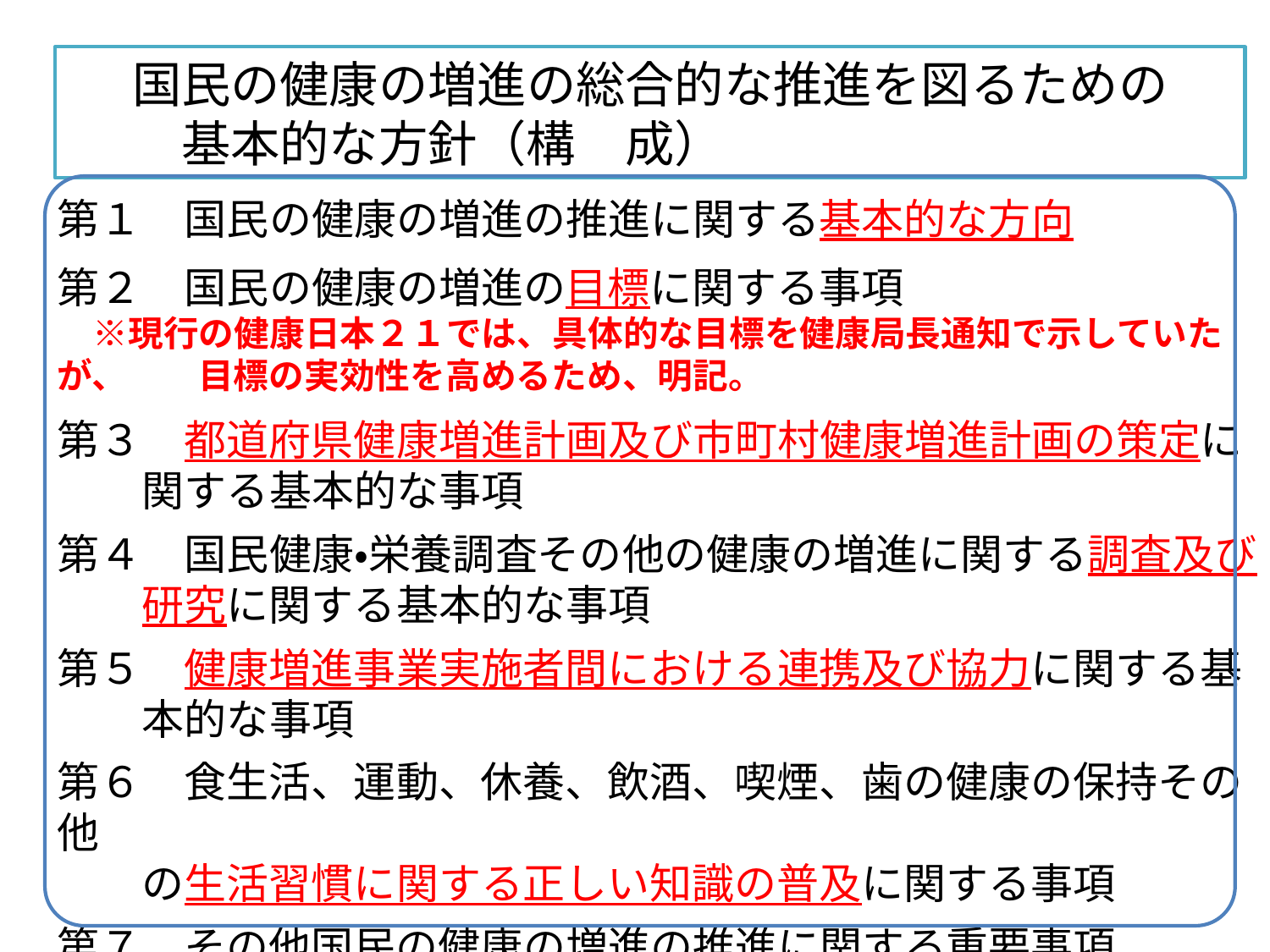

国民の健康の増進の総合的な推進を図るための
基本的な方針（構　成）

第１　国民の健康の増進の推進に関する基本的な方向

第２　国民の健康の増進の目標に関する事項
　※現行の健康日本２１では、具体的な目標を健康局長通知で示していたが、　　目標の実効性を高めるため、明記。

第３　都道府県健康増進計画及び市町村健康増進計画の策定に
　　関する基本的な事項

第４　国民健康・栄養調査その他の健康の増進に関する調査及び
　　研究に関する基本的な事項

第５　健康増進事業実施者間における連携及び協力に関する基
　　本的な事項

第６　食生活、運動、休養、飲酒、喫煙、歯の健康の保持その他
　　の生活習慣に関する正しい知識の普及に関する事項

第７　その他国民の健康の増進の推進に関する重要事項